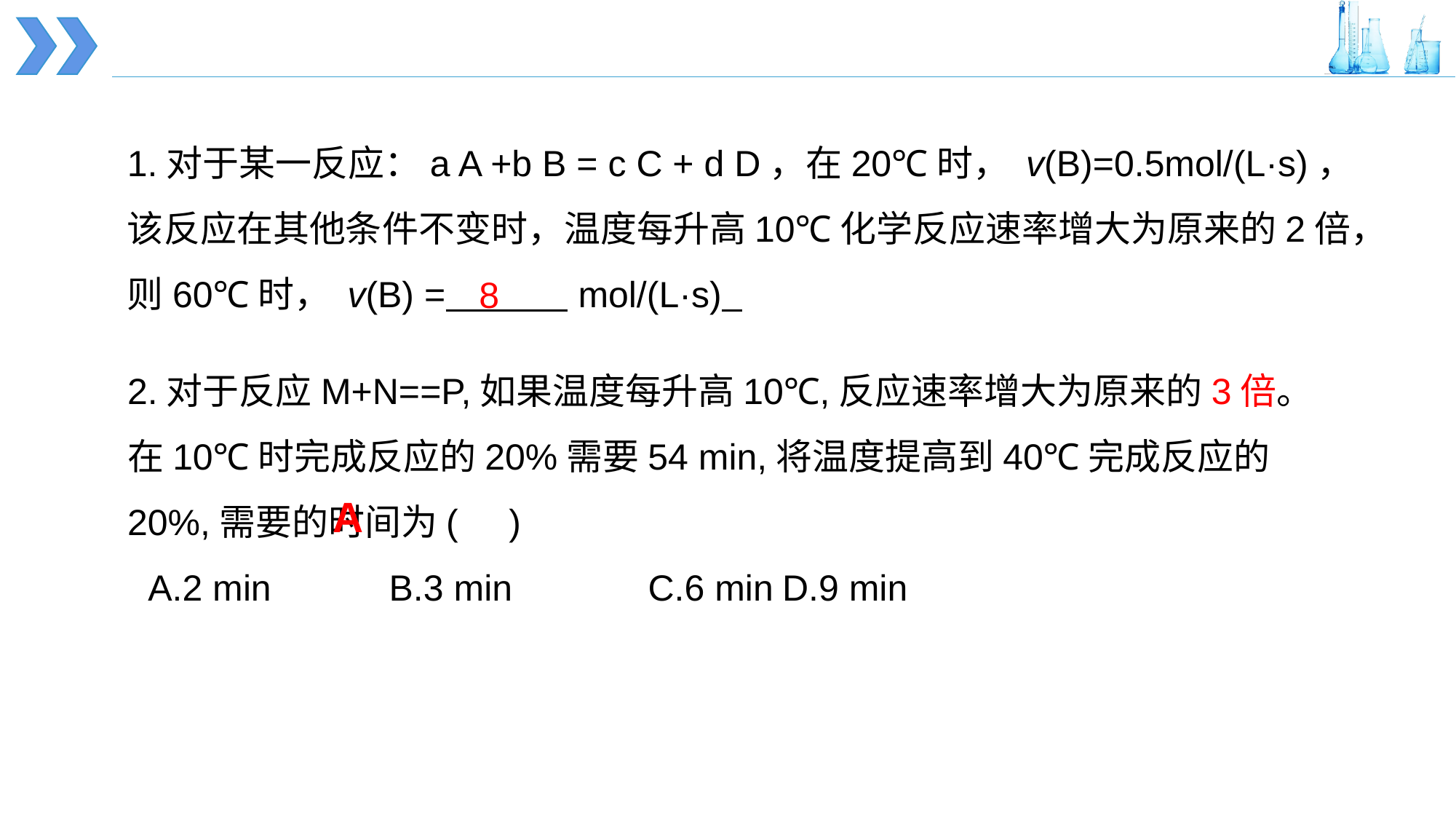

1.对于某一反应：a A +b B = c C + d D，在20℃时， v(B)=0.5mol/(L·s)，该反应在其他条件不变时，温度每升高10℃化学反应速率增大为原来的2倍，
则60℃时， v(B) =             mol/(L·s)
8
2.对于反应M+N==P,如果温度每升高10℃,反应速率增大为原来的3倍。在10℃时完成反应的20%需要54 min,将温度提高到40℃完成反应的20%,需要的时间为(     )
  A.2 min	    B.3 min	  C.6 min	D.9 min
A